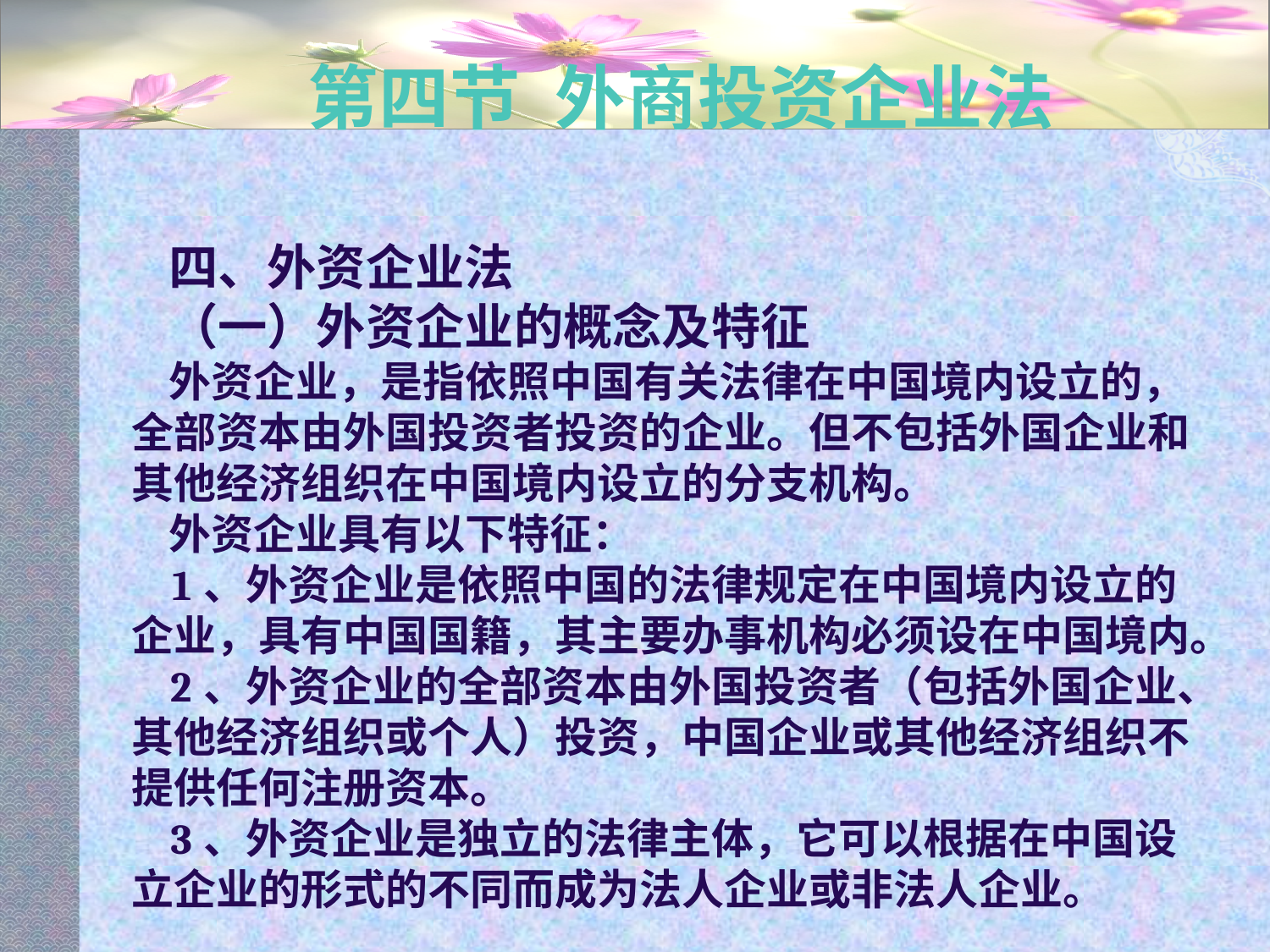

# 第四节  外商投资企业法
四、外资企业法
（一）外资企业的概念及特征
外资企业，是指依照中国有关法律在中国境内设立的，全部资本由外国投资者投资的企业。但不包括外国企业和其他经济组织在中国境内设立的分支机构。
外资企业具有以下特征：
1、外资企业是依照中国的法律规定在中国境内设立的企业，具有中国国籍，其主要办事机构必须设在中国境内。
2、外资企业的全部资本由外国投资者（包括外国企业、其他经济组织或个人）投资，中国企业或其他经济组织不提供任何注册资本。
3、外资企业是独立的法律主体，它可以根据在中国设立企业的形式的不同而成为法人企业或非法人企业。